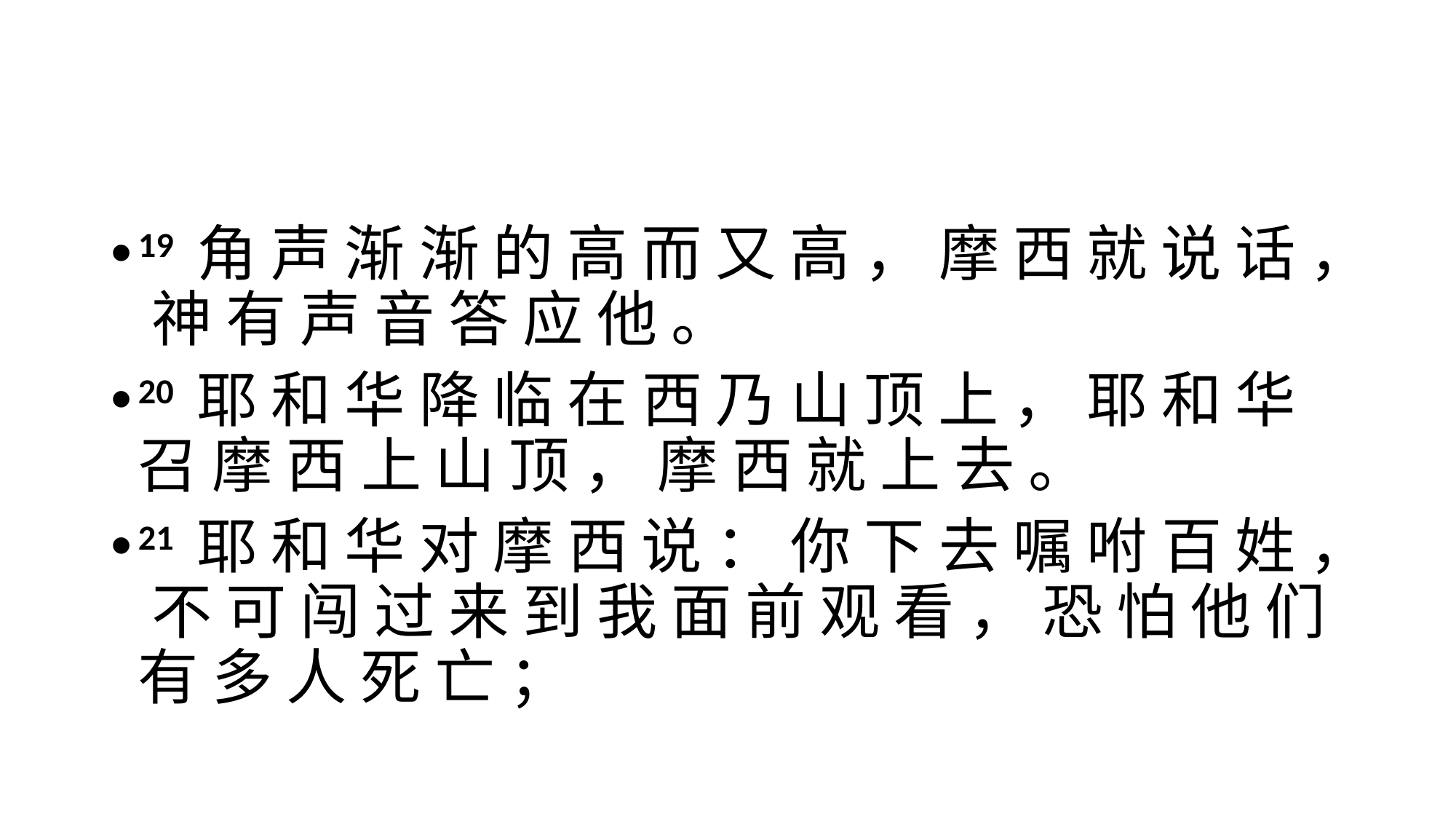

#
19 角 声 渐 渐 的 高 而 又 高 ， 摩 西 就 说 话 ， 神 有 声 音 答 应 他 。
20 耶 和 华 降 临 在 西 乃 山 顶 上 ， 耶 和 华 召 摩 西 上 山 顶 ， 摩 西 就 上 去 。
21 耶 和 华 对 摩 西 说 ： 你 下 去 嘱 咐 百 姓 ， 不 可 闯 过 来 到 我 面 前 观 看 ， 恐 怕 他 们 有 多 人 死 亡 ；